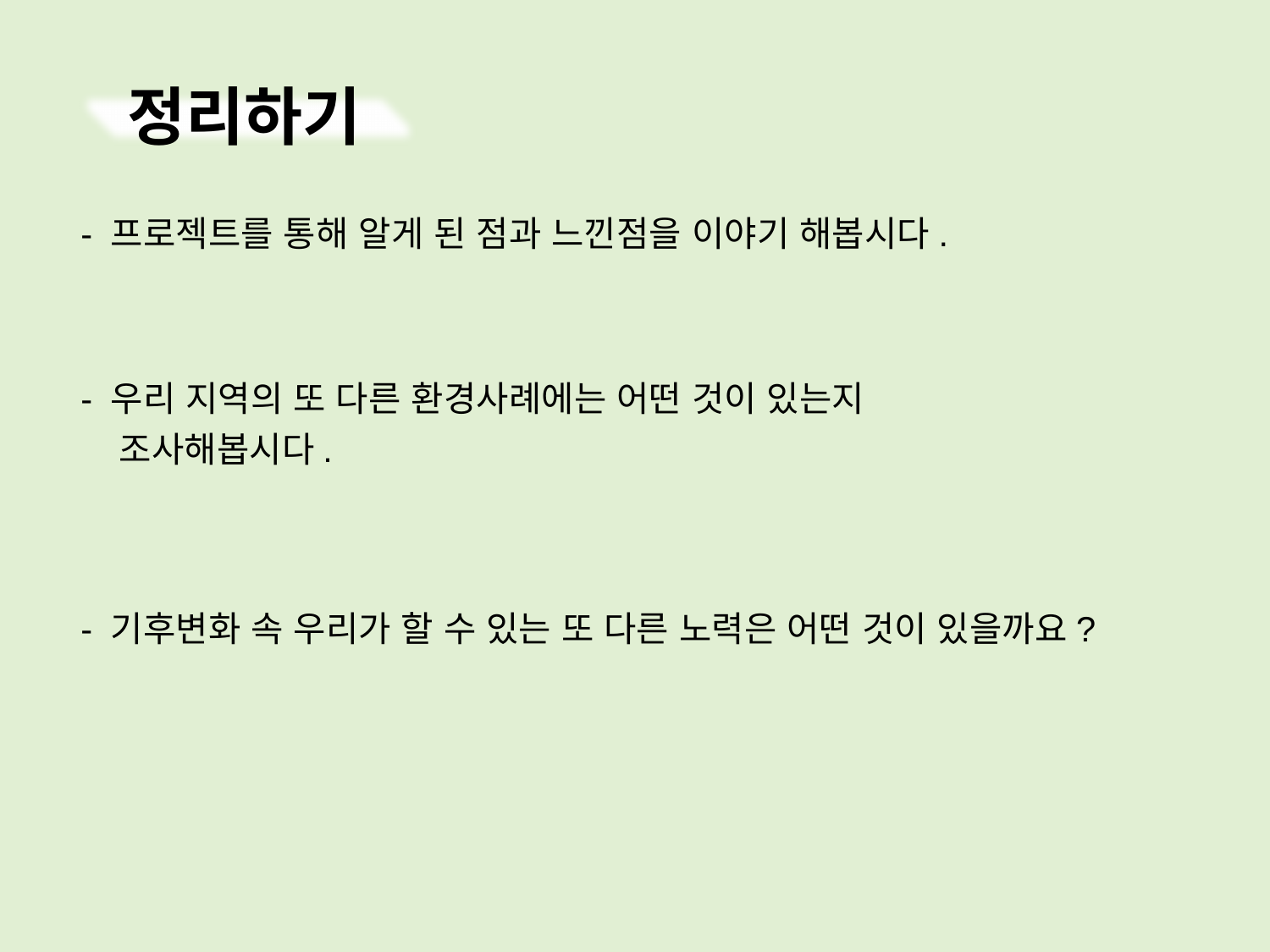

정리하기

- 프로젝트를 통해 알게 된 점과 느낀점을 이야기 해봅시다.
- 우리 지역의 또 다른 환경사례에는 어떤 것이 있는지
   조사해봅시다.
- 기후변화 속 우리가 할 수 있는 또 다른 노력은 어떤 것이 있을까요?